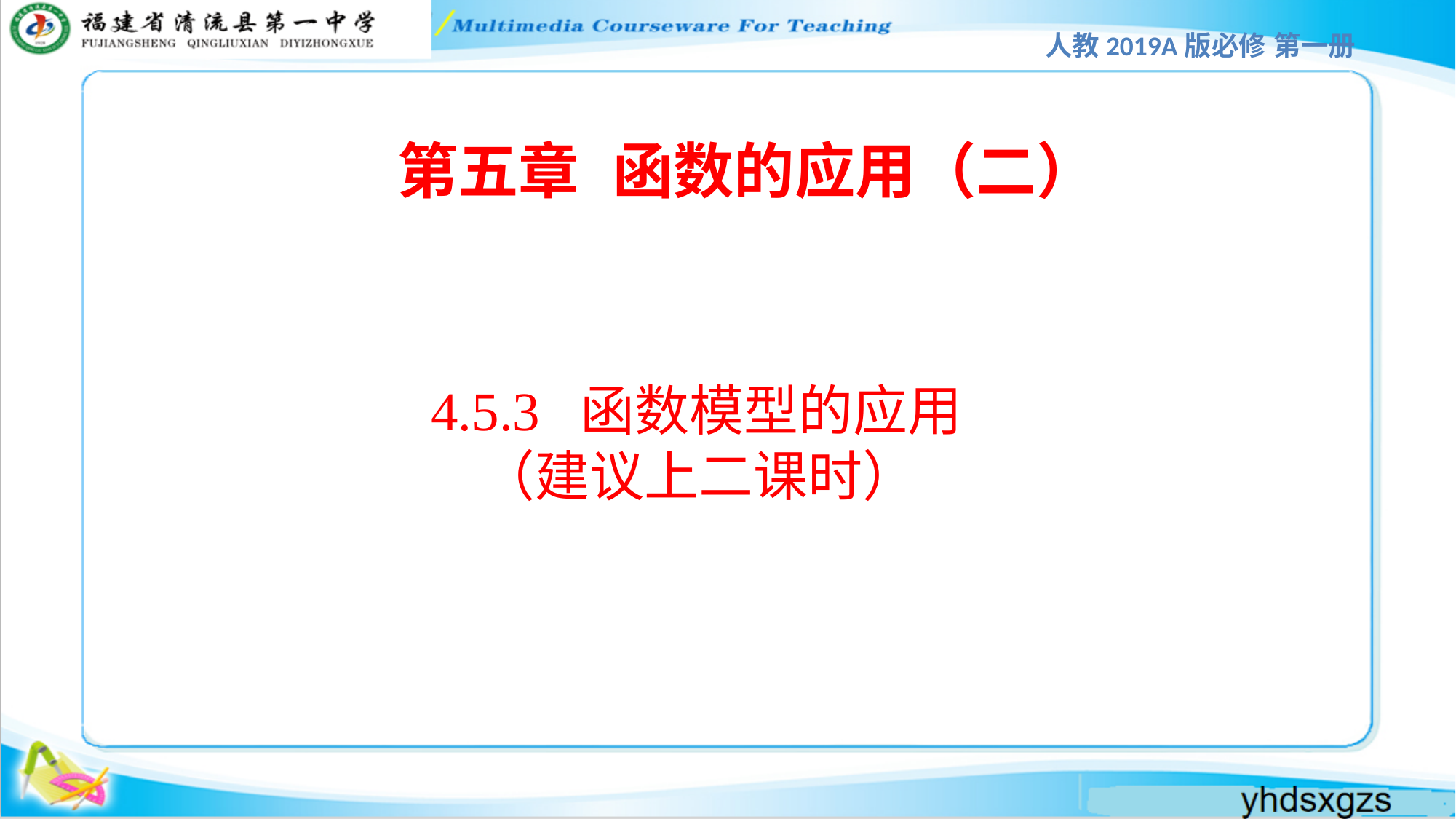

人教2019A版必修 第一册
第五章  函数的应用（二）
4.5.3  函数模型的应用
   （建议上二课时）